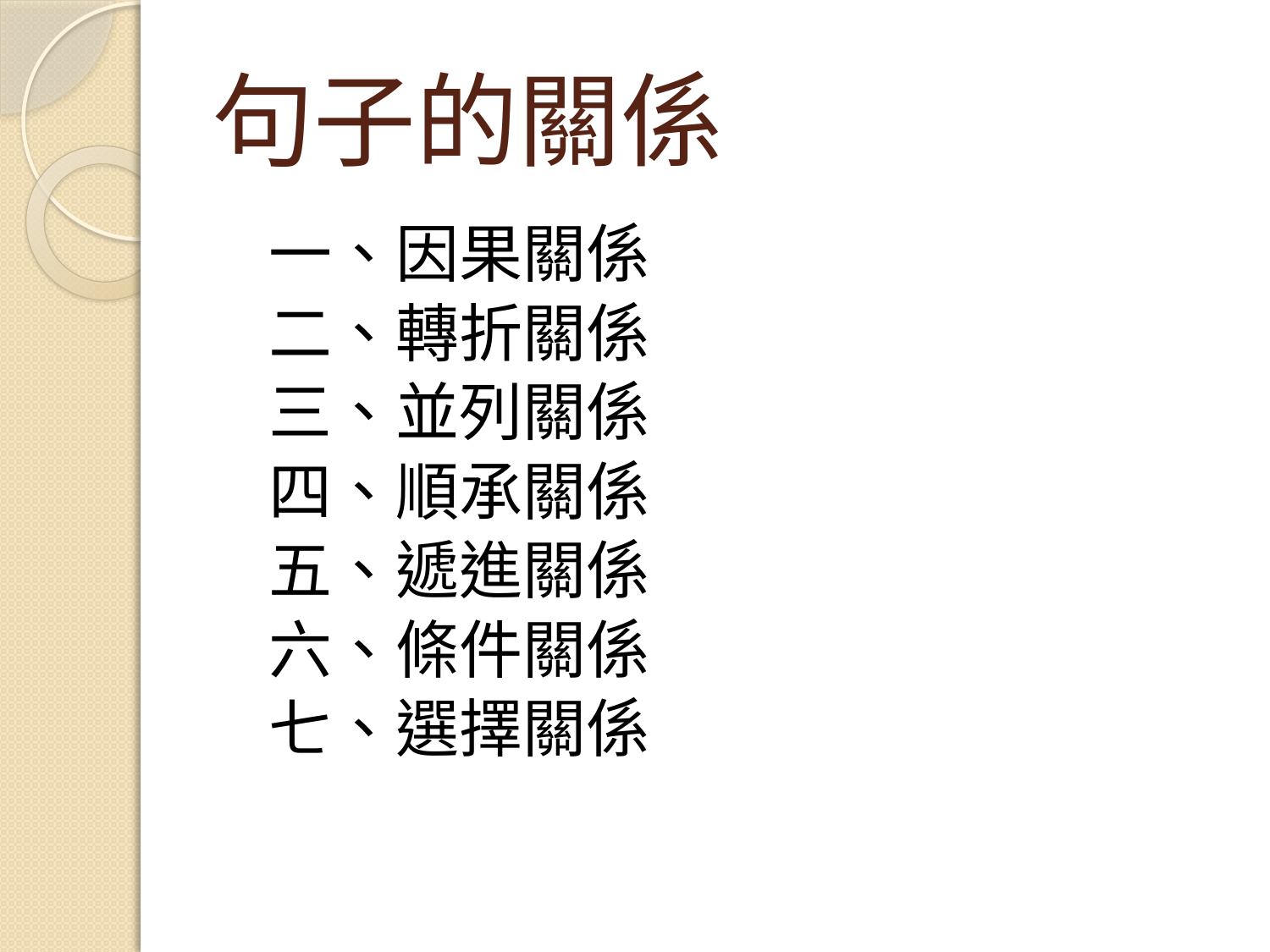

句子的關係
一、因果關係
二、轉折關係
三、並列關係
四、順承關係
五、遞進關係
六、條件關係
七、選擇關係